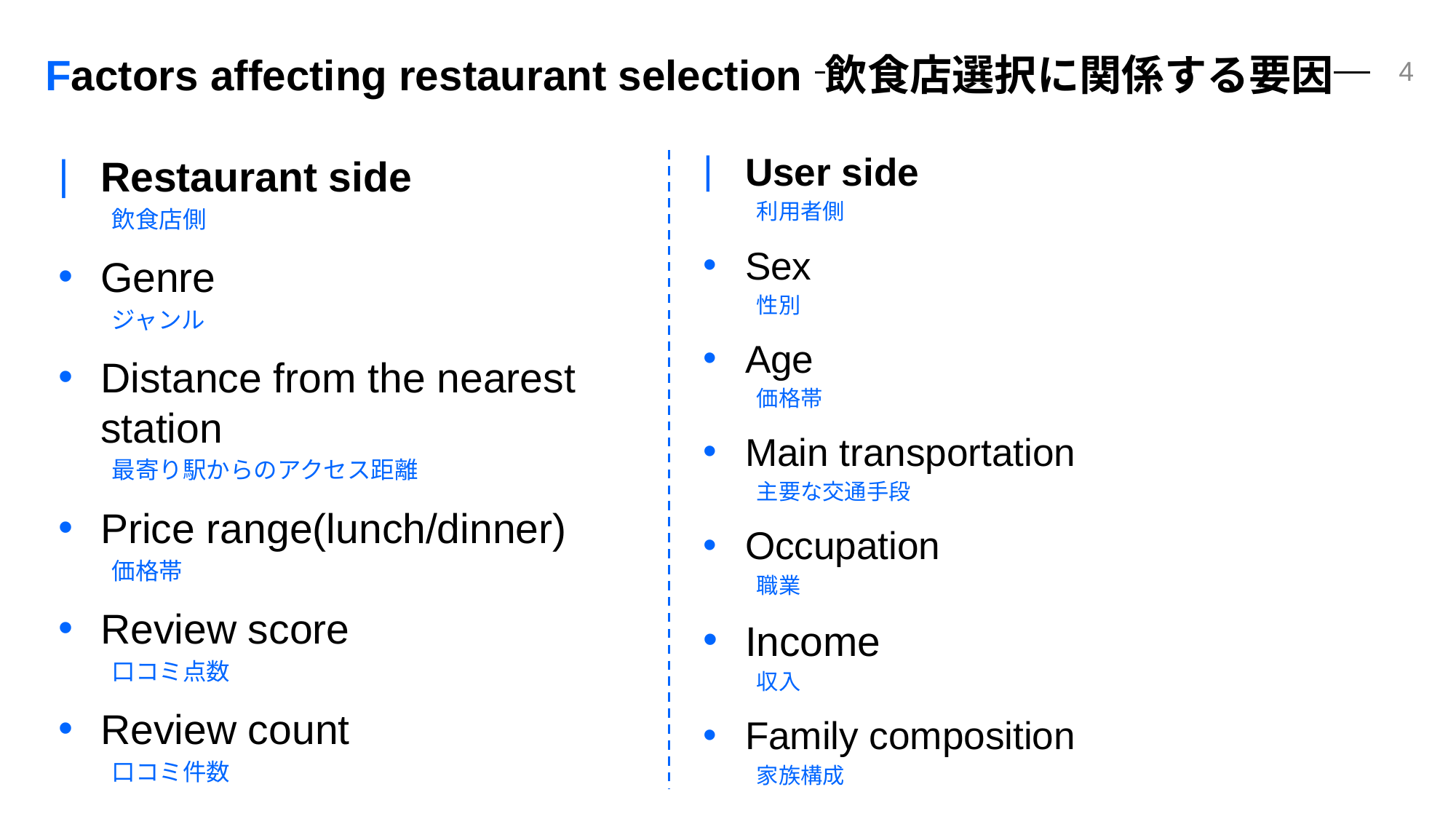

4
# Factors affecting restaurant selection 飲食店選択に関係する要因
User side
利用者側
Sex
性別
Age
価格帯
Main transportation
主要な交通手段
Occupation
職業
Income
収入
Family composition
家族構成

Restaurant side
飲食店側
Genre
ジャンル
Distance from the nearest station
最寄り駅からのアクセス距離
Price range(lunch/dinner)
価格帯
Review score
口コミ点数
Review count
口コミ件数